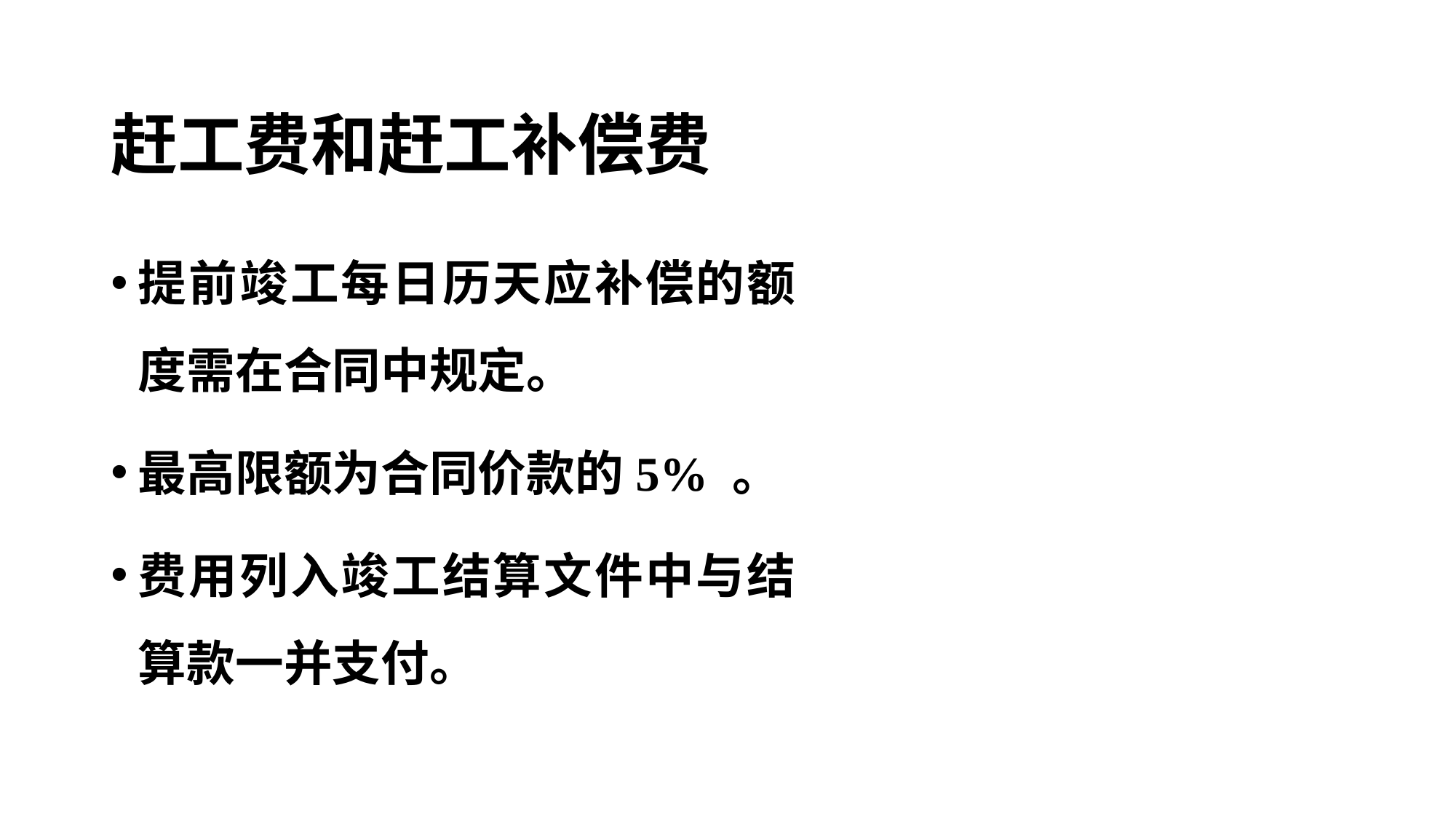

# 赶工费和赶工补偿费
提前竣工每日历天应补偿的额度需在合同中规定。
最高限额为合同价款的5% 。
费用列入竣工结算文件中与结算款一并支付。